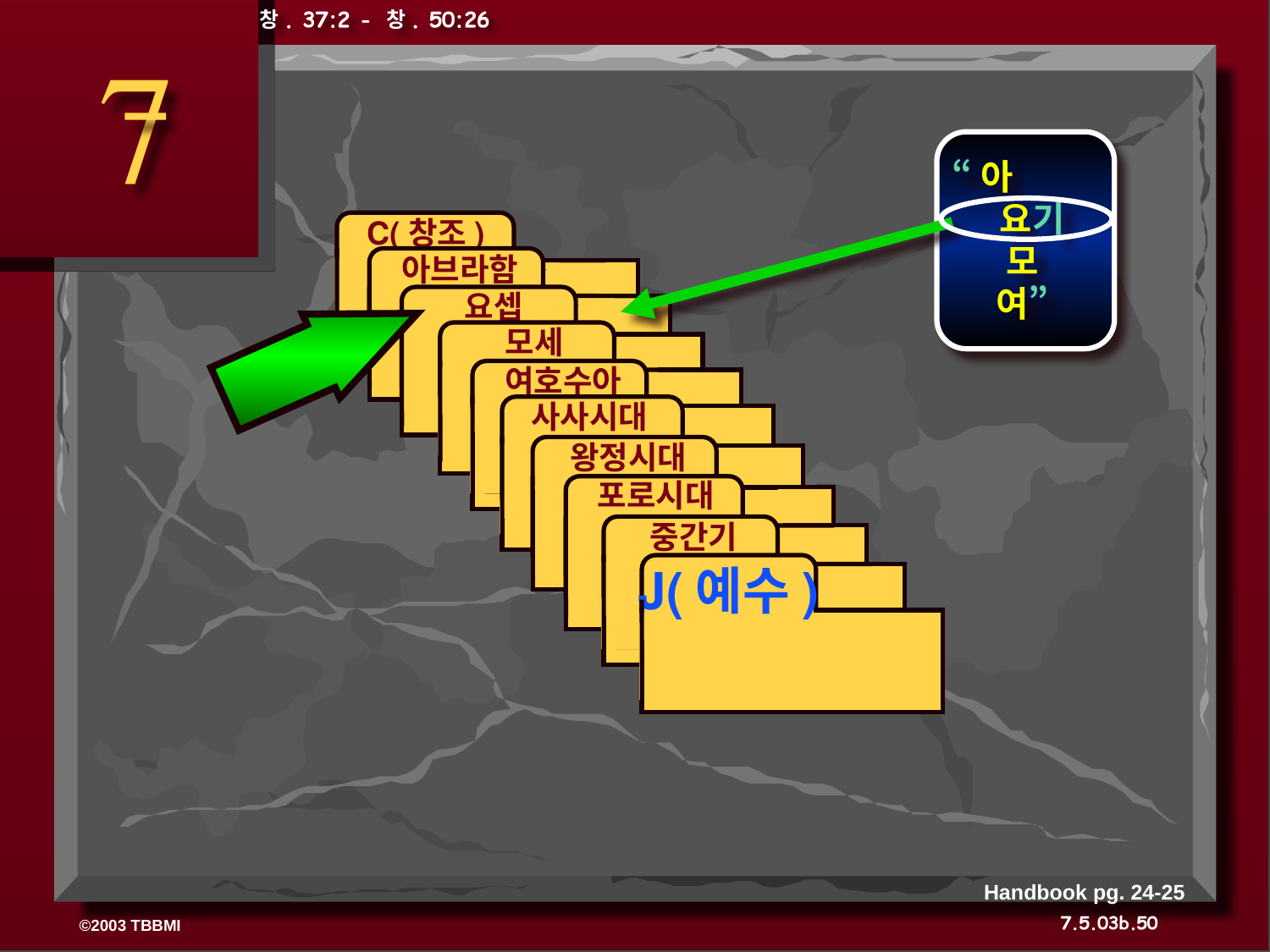

창. 37:2 - 창. 50:26

7

“아           요기
모
여”

  C(창조)
ABRAHAM

  아브라함
ABRAHAM

   요셉
ABRAHAM

   모세

   여호수아

  사사시대

   왕정시대

   포로시대

   중간기

J(예수)

Handbook pg. 24-25

50